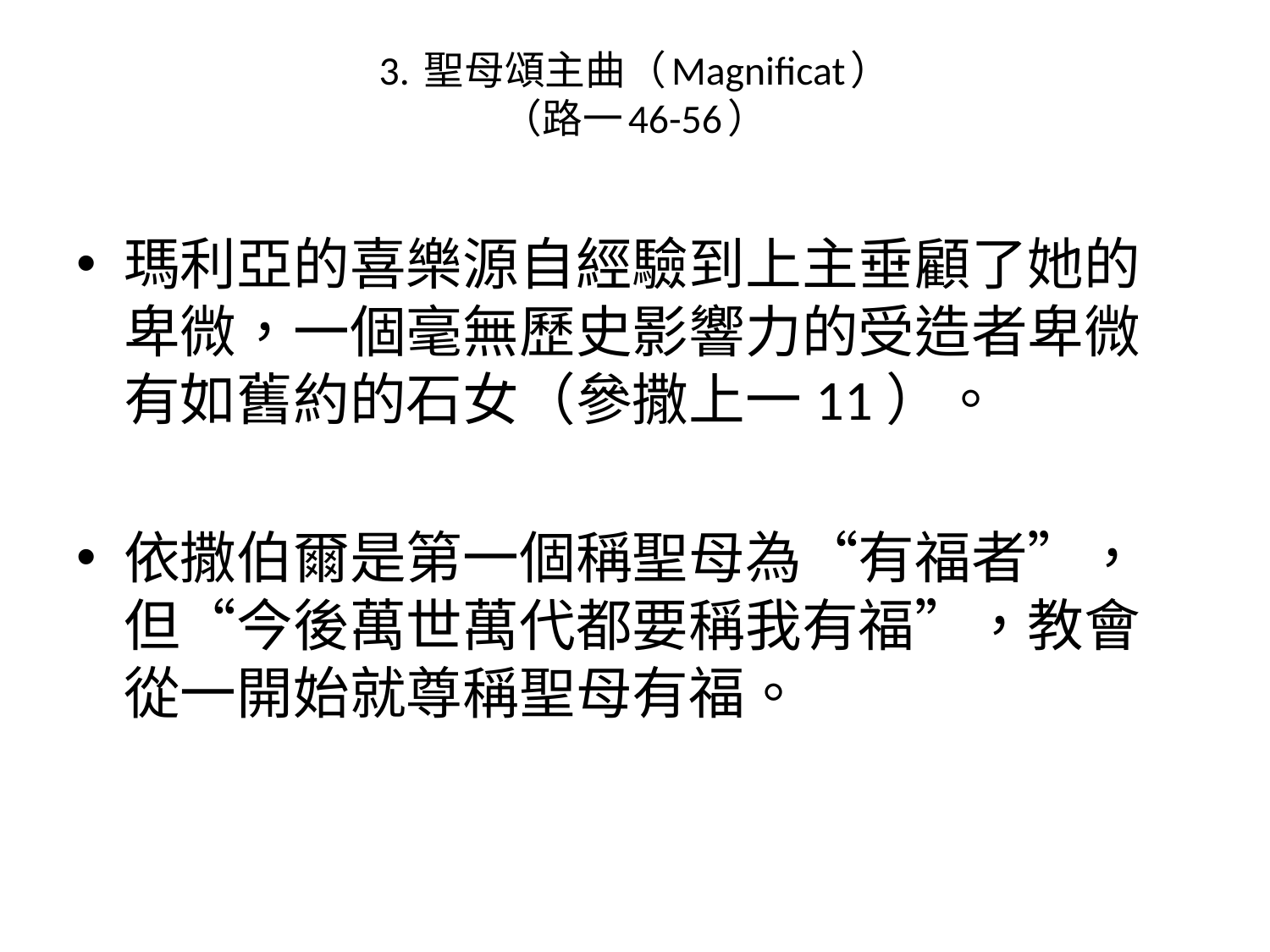

# 3. 聖母頌主曲（Magnificat） （路一46-56）
瑪利亞的喜樂源自經驗到上主垂顧了她的卑微，一個毫無歷史影響力的受造者卑微有如舊約的石女（參撒上一11）。

依撒伯爾是第一個稱聖母為“有福者”，但“今後萬世萬代都要稱我有福”，教會從一開始就尊稱聖母有福。